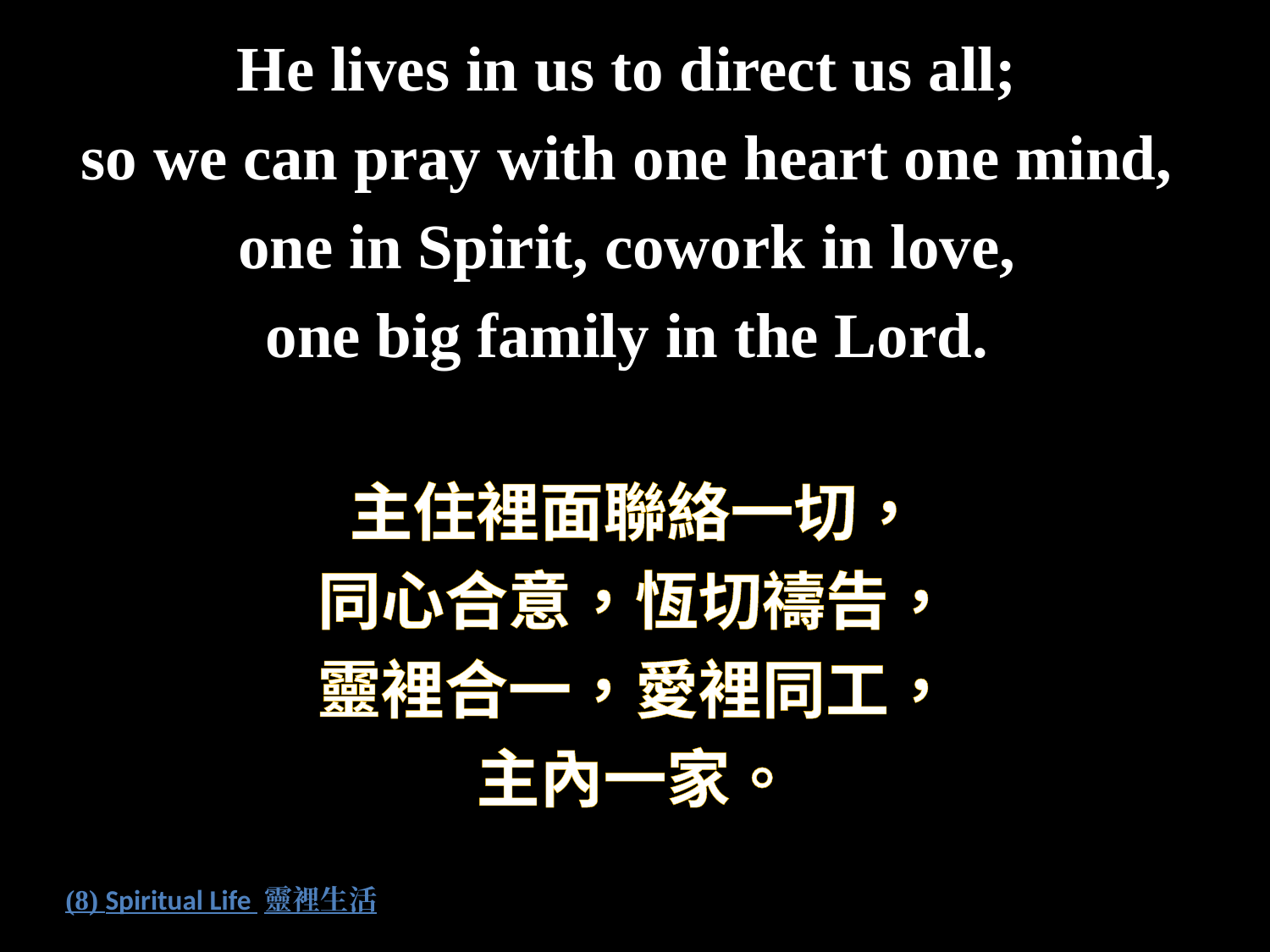

He lives in us to direct us all;
so we can pray with one heart one mind,
one in Spirit, cowork in love,
one big family in the Lord.

主住裡面聯絡一切，
同心合意，恆切禱告，
靈裡合一，愛裡同工，
主內一家。
# (8) Spiritual Life 靈裡生活